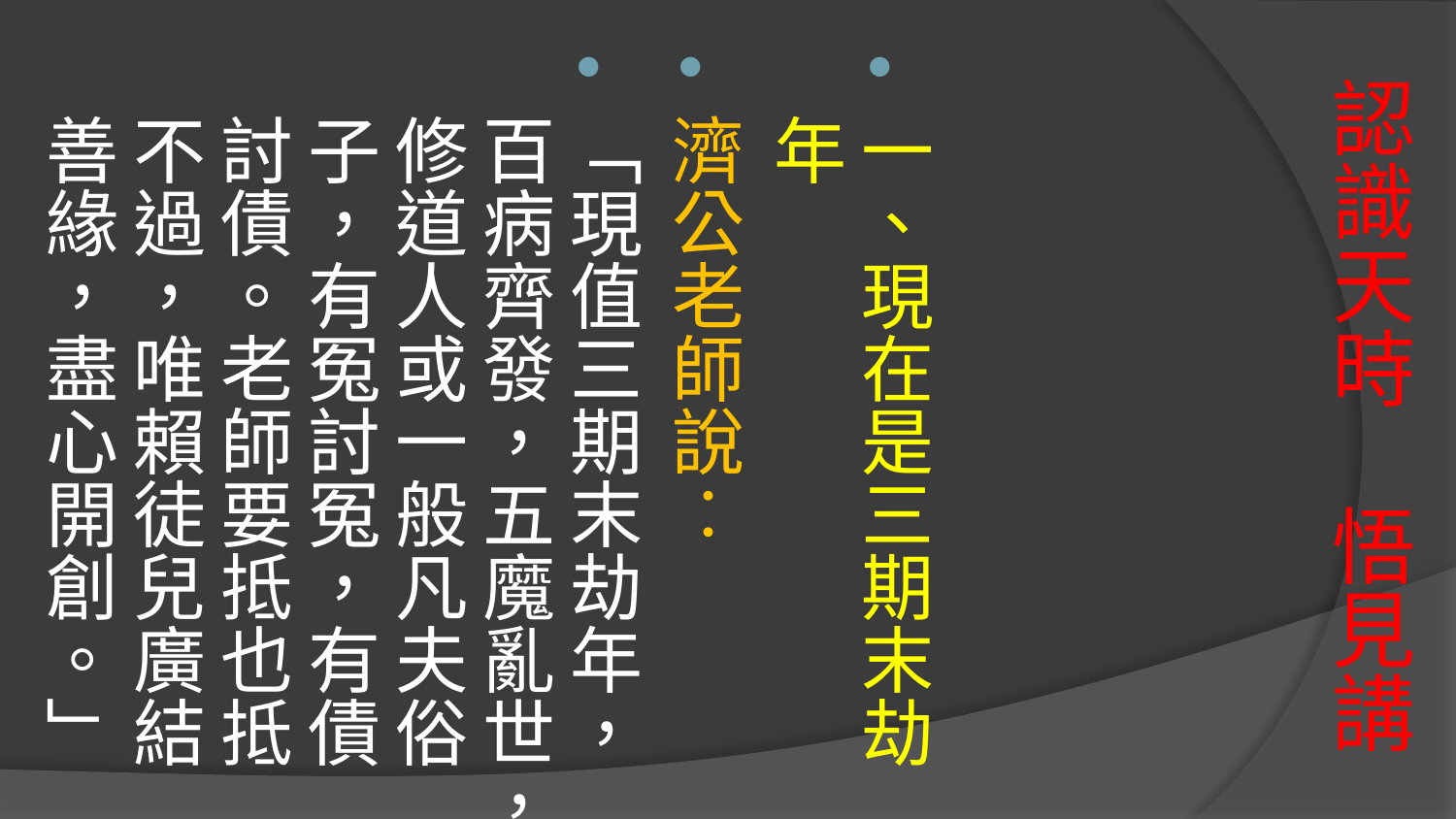

一、現在是三期末劫年
濟公老師說︰
「現值三期末劫年，百病齊發，五魔亂世，修道人或一般凡夫俗子，有冤討冤，有債討債。老師要抵也抵不過，唯賴徒兒廣結善緣，盡心開創。」
# 認識天時     悟見講